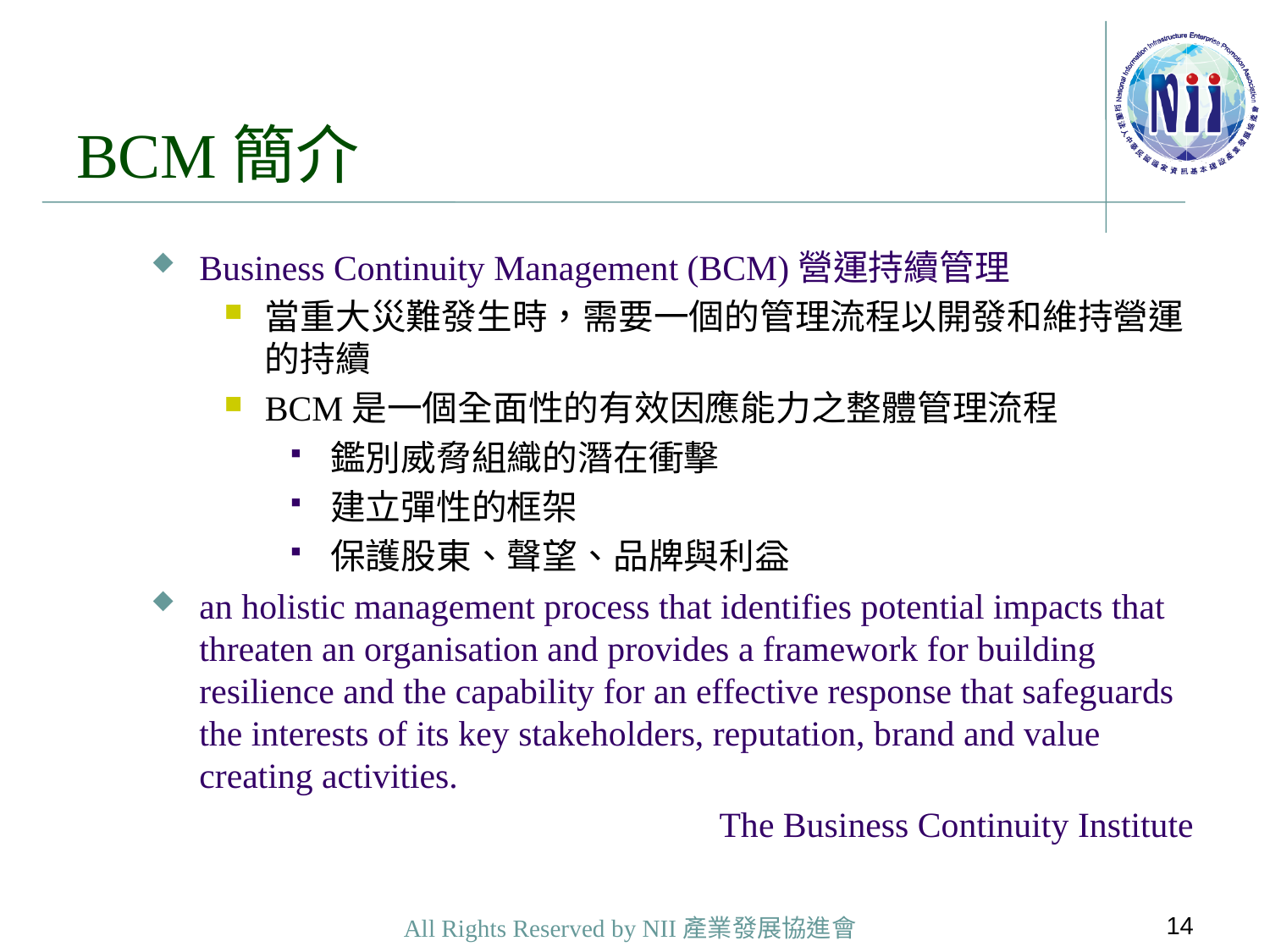

# BCM簡介
Business Continuity Management (BCM)營運持續管理
當重大災難發生時，需要一個的管理流程以開發和維持營運的持續
BCM是一個全面性的有效因應能力之整體管理流程
鑑別威脅組織的潛在衝擊
建立彈性的框架
保護股東、聲望、品牌與利益
an holistic management process that identifies potential impacts that threaten an organisation and provides a framework for building resilience and the capability for an effective response that safeguards the interests of its key stakeholders, reputation, brand and value creating activities.
The Business Continuity Institute

14
All Rights Reserved by NII產業發展協進會